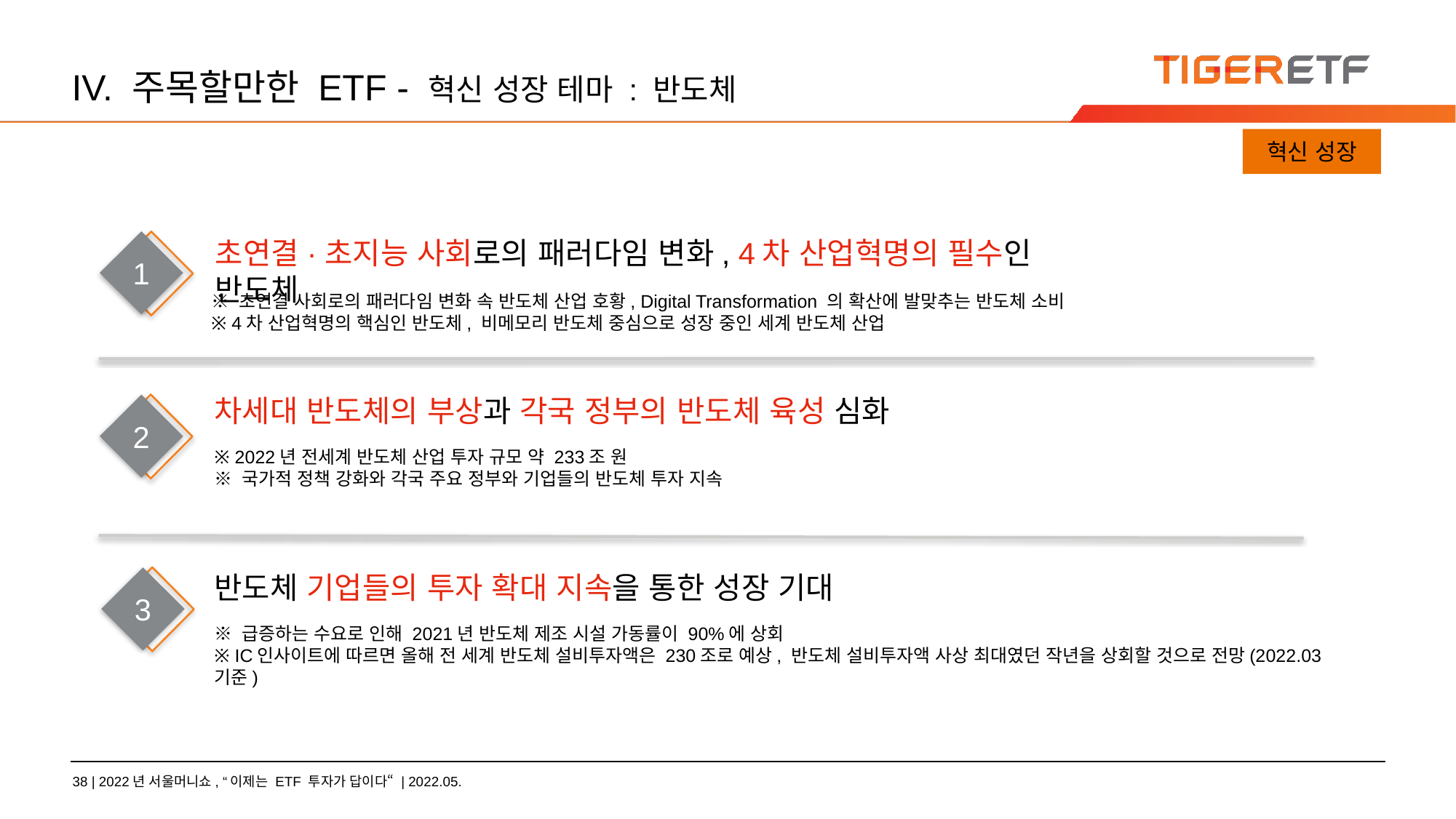

# IV. 주목할만한 ETF - 혁신 성장 테마 : 반도체
혁신 성장
초연결 ∙ 초지능 사회로의 패러다임 변화, 4차 산업혁명의 필수인 반도체
1

※ 초연결 사회로의 패러다임 변화 속 반도체 산업 호황, Digital Transformation 의 확산에 발맞추는 반도체 소비
※ 4차 산업혁명의 핵심인 반도체, 비메모리 반도체 중심으로 성장 중인 세계 반도체 산업
차세대 반도체의 부상과 각국 정부의 반도체 육성 심화

2
※ 2022년 전세계 반도체 산업 투자 규모 약 233조 원
※ 국가적 정책 강화와 각국 주요 정부와 기업들의 반도체 투자 지속
반도체 기업들의 투자 확대 지속을 통한 성장 기대

3
※ 급증하는 수요로 인해 2021년 반도체 제조 시설 가동률이 90%에 상회
※ IC인사이트에 따르면 올해 전 세계 반도체 설비투자액은 230조로 예상, 반도체 설비투자액 사상 최대였던 작년을 상회할 것으로 전망(2022.03 기준)